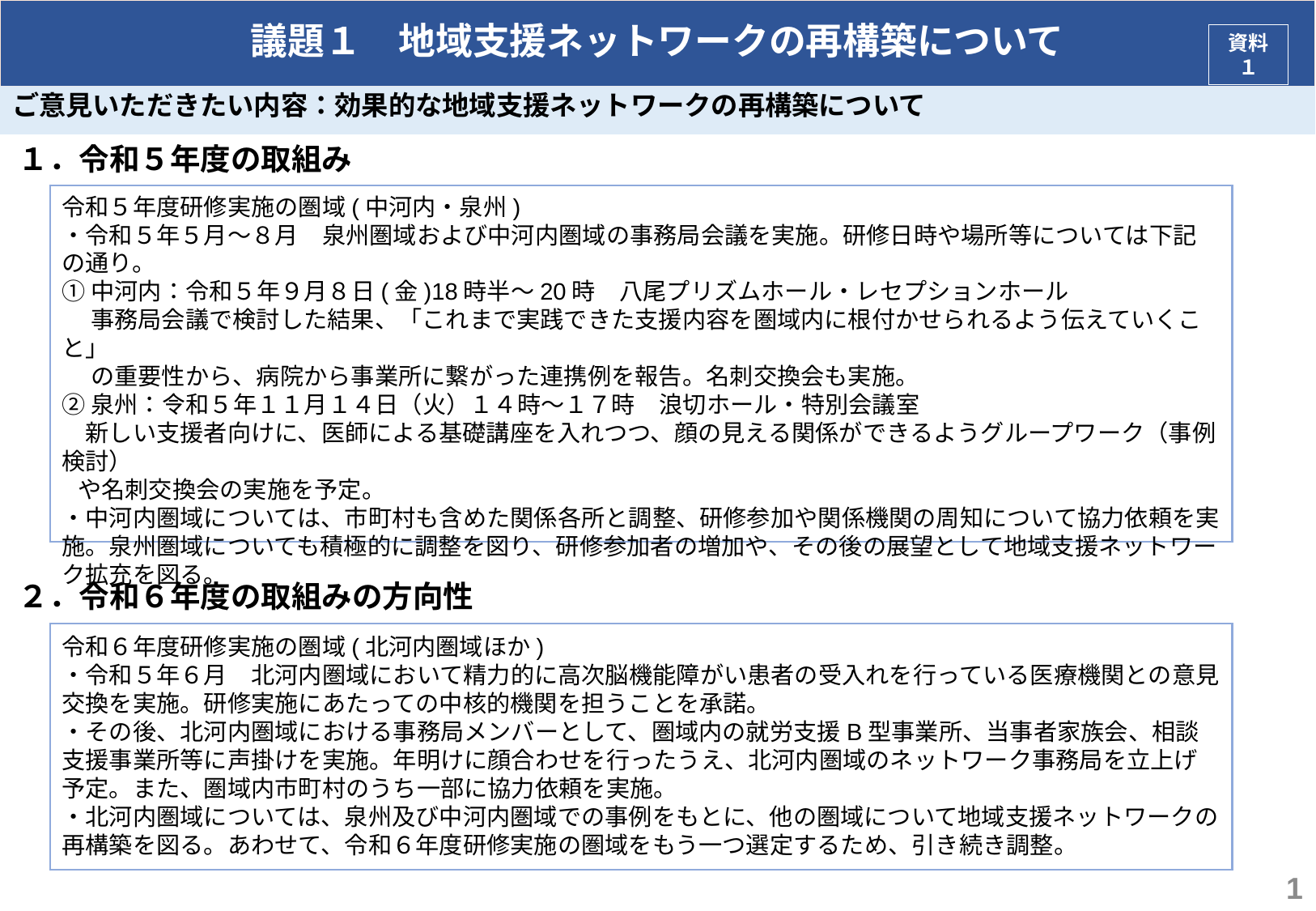

# 議題１　地域支援ネットワークの再構築について
資料１
ご意見いただきたい内容：効果的な地域支援ネットワークの再構築について

１．令和５年度の取組み

２．令和６年度の取組みの方向性

令和５年度研修実施の圏域(中河内・泉州)
・令和５年５月～８月　泉州圏域および中河内圏域の事務局会議を実施。研修日時や場所等については下記の通り。
①中河内：令和５年９月８日(金)18時半～20時　八尾プリズムホール・レセプションホール
　 事務局会議で検討した結果、「これまで実践できた支援内容を圏域内に根付かせられるよう伝えていくこと」
　 の重要性から、病院から事業所に繋がった連携例を報告。名刺交換会も実施。
②泉州：令和５年１１月１４日（火）１４時～１７時　浪切ホール・特別会議室
　新しい支援者向けに、医師による基礎講座を入れつつ、顔の見える関係ができるようグループワーク（事例検討）
  や名刺交換会の実施を予定。
・中河内圏域については、市町村も含めた関係各所と調整、研修参加や関係機関の周知について協力依頼を実施。泉州圏域についても積極的に調整を図り、研修参加者の増加や、その後の展望として地域支援ネットワーク拡充を図る。

令和６年度研修実施の圏域(北河内圏域ほか)
・令和５年６月　北河内圏域において精力的に高次脳機能障がい患者の受入れを行っている医療機関との意見交換を実施。研修実施にあたっての中核的機関を担うことを承諾。
・その後、北河内圏域における事務局メンバーとして、圏域内の就労支援B型事業所、当事者家族会、相談支援事業所等に声掛けを実施。年明けに顔合わせを行ったうえ、北河内圏域のネットワーク事務局を立上げ予定。また、圏域内市町村のうち一部に協力依頼を実施。
・北河内圏域については、泉州及び中河内圏域での事例をもとに、他の圏域について地域支援ネットワークの再構築を図る。あわせて、令和６年度研修実施の圏域をもう一つ選定するため、引き続き調整。
1